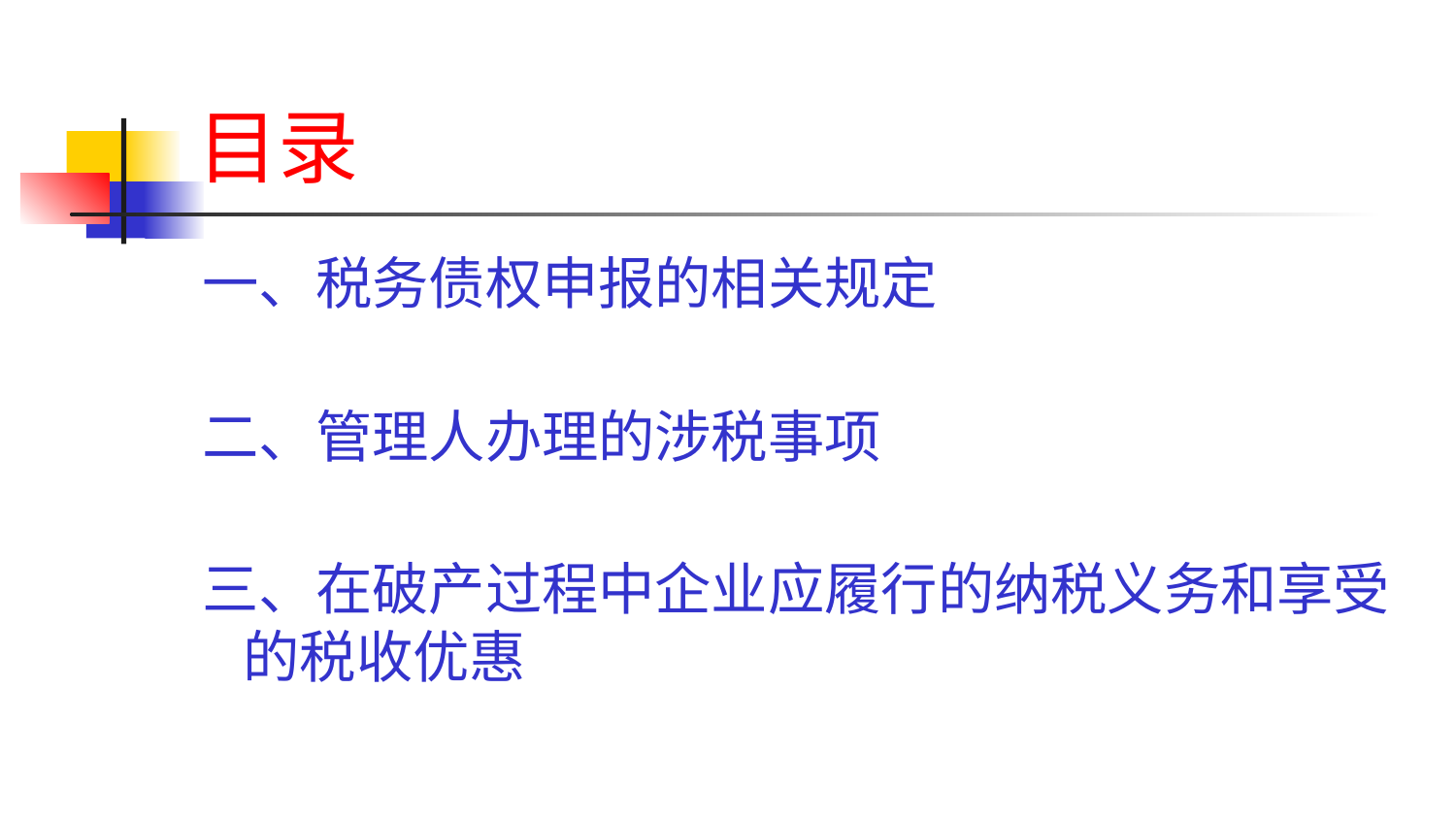

# 目录
一、税务债权申报的相关规定

二、管理人办理的涉税事项

三、在破产过程中企业应履行的纳税义务和享受的税收优惠